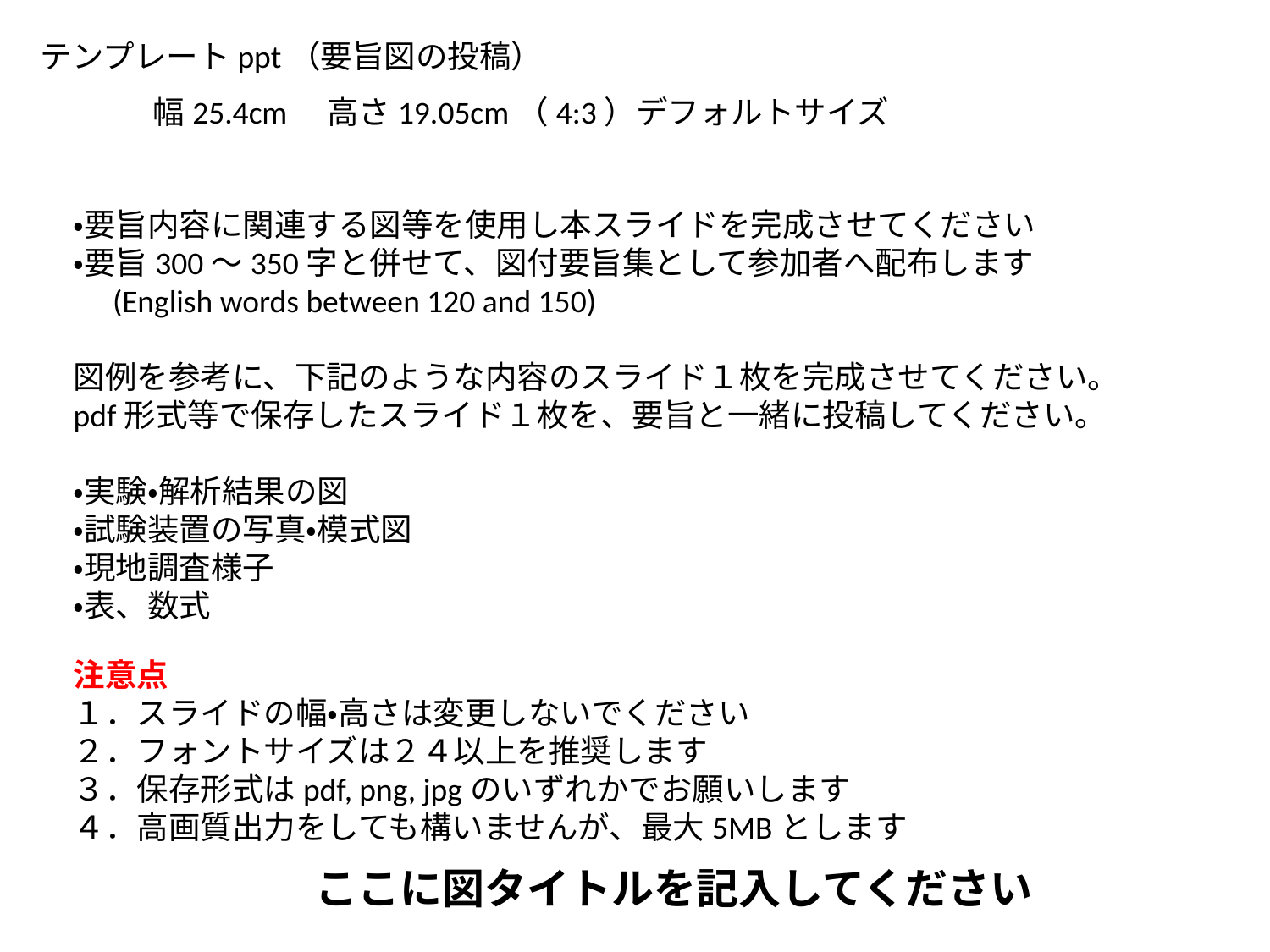

テンプレートppt（要旨図の投稿）
幅25.4cm　高さ19.05cm（4:3）デフォルトサイズ
・要旨内容に関連する図等を使用し本スライドを完成させてください
・要旨300～350字と併せて、図付要旨集として参加者へ配布します
　(English words between 120 and 150)

図例を参考に、下記のような内容のスライド１枚を完成させてください。
pdf形式等で保存したスライド１枚を、要旨と一緒に投稿してください。

・実験・解析結果の図
・試験装置の写真・模式図
・現地調査様子
・表、数式
注意点
１．スライドの幅・高さは変更しないでください
２．フォントサイズは２４以上を推奨します
３．保存形式はpdf, png, jpgのいずれかでお願いします
４．高画質出力をしても構いませんが、最大5MBとします
ここに図タイトルを記入してください